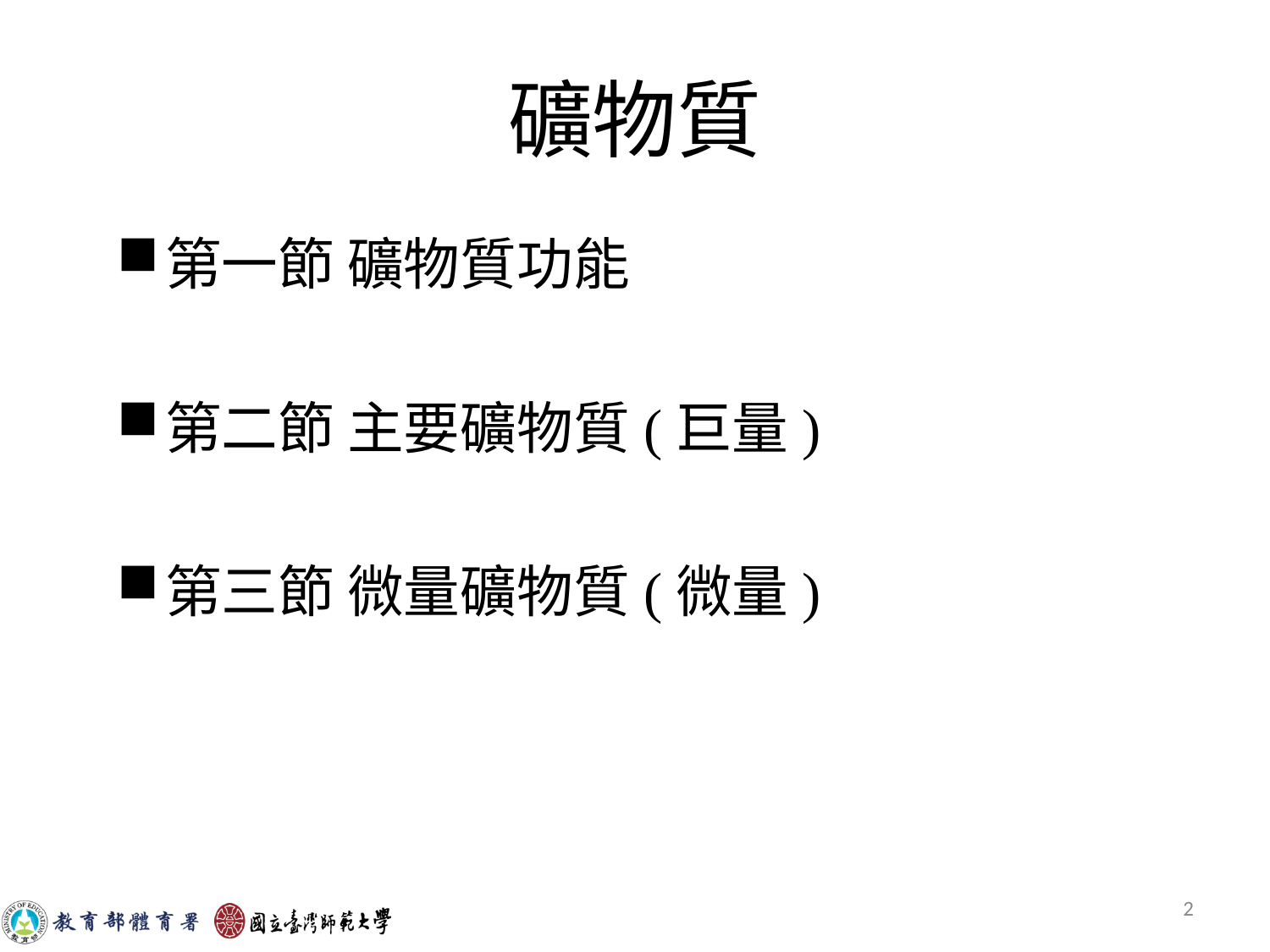

# 礦物質
第一節 礦物質功能

第二節 主要礦物質(巨量)

第三節 微量礦物質(微量)

2